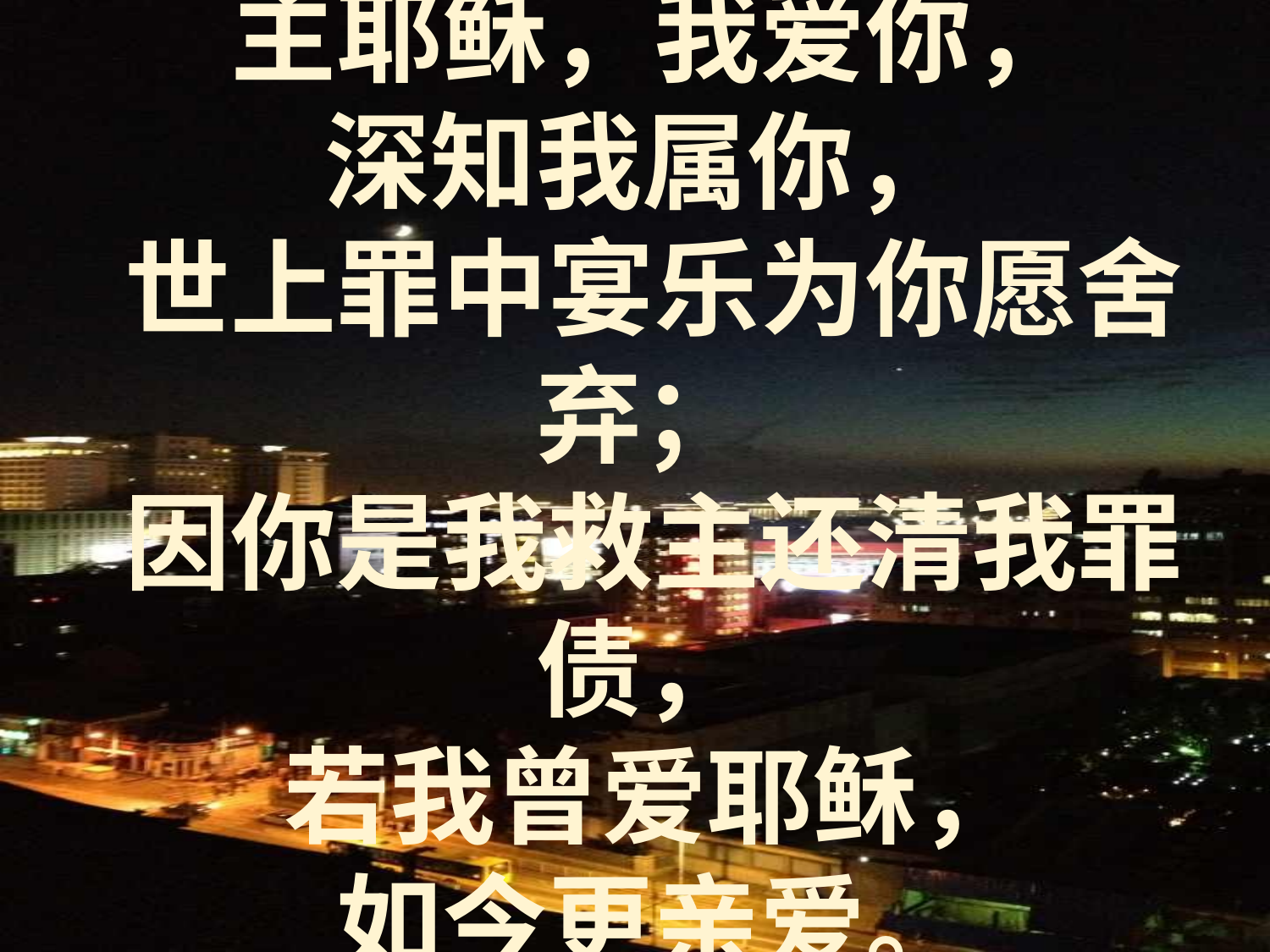

主耶稣，我爱你，
深知我属你，
世上罪中宴乐为你愿舍弃；
因你是我救主还清我罪债，
若我曾爱耶稣，
如今更亲爱。